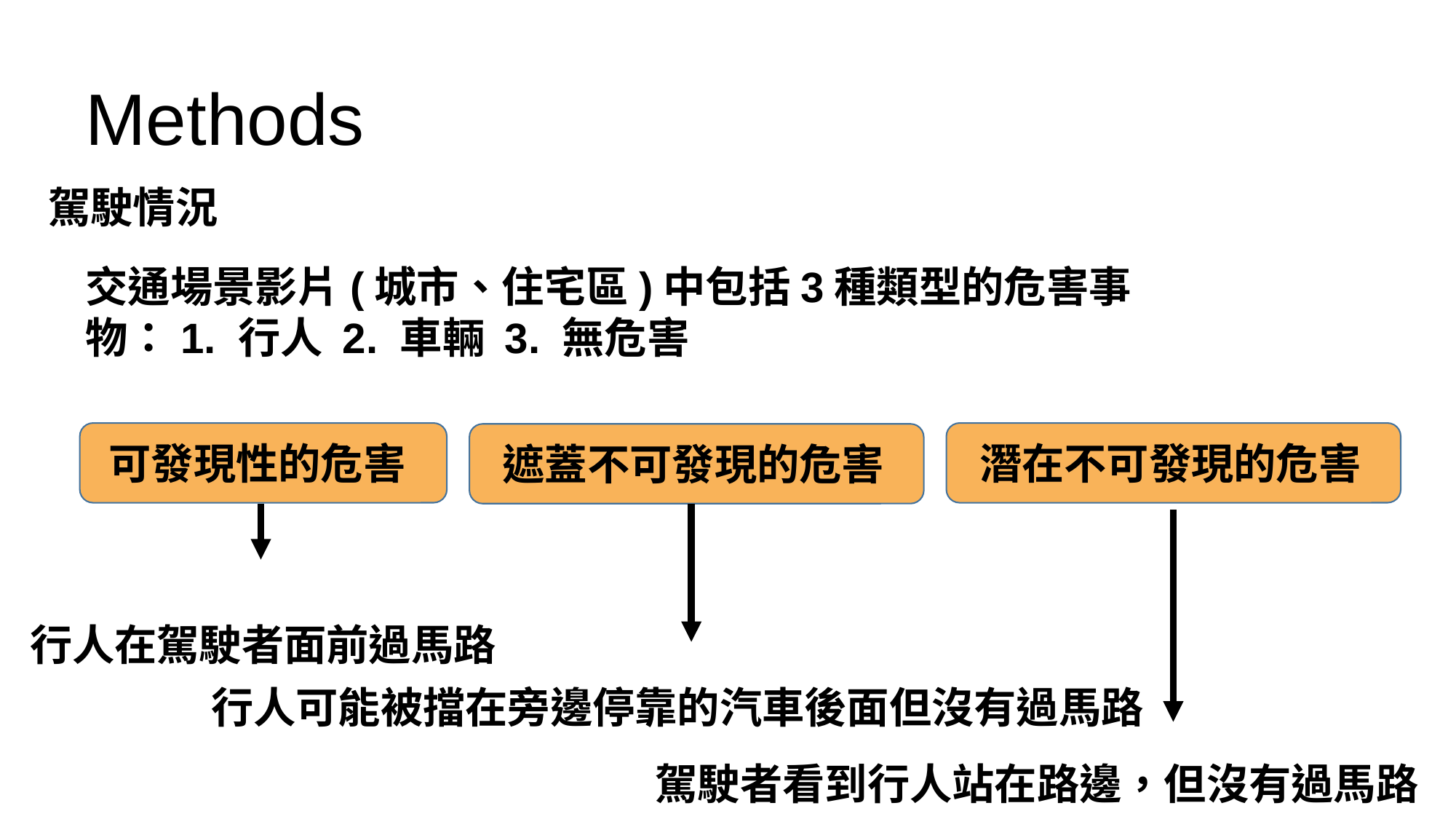

Methods
駕駛情況
交通場景影片(城市、住宅區)中包括3種類型的危害事物：1. 行人 2. 車輛 3. 無危害

可發現性的危害

潛在不可發現的危害

遮蓋不可發現的危害
行人在駕駛者面前過馬路
行人可能被擋在旁邊停靠的汽車後面但沒有過馬路
駕駛者看到行人站在路邊，但沒有過馬路